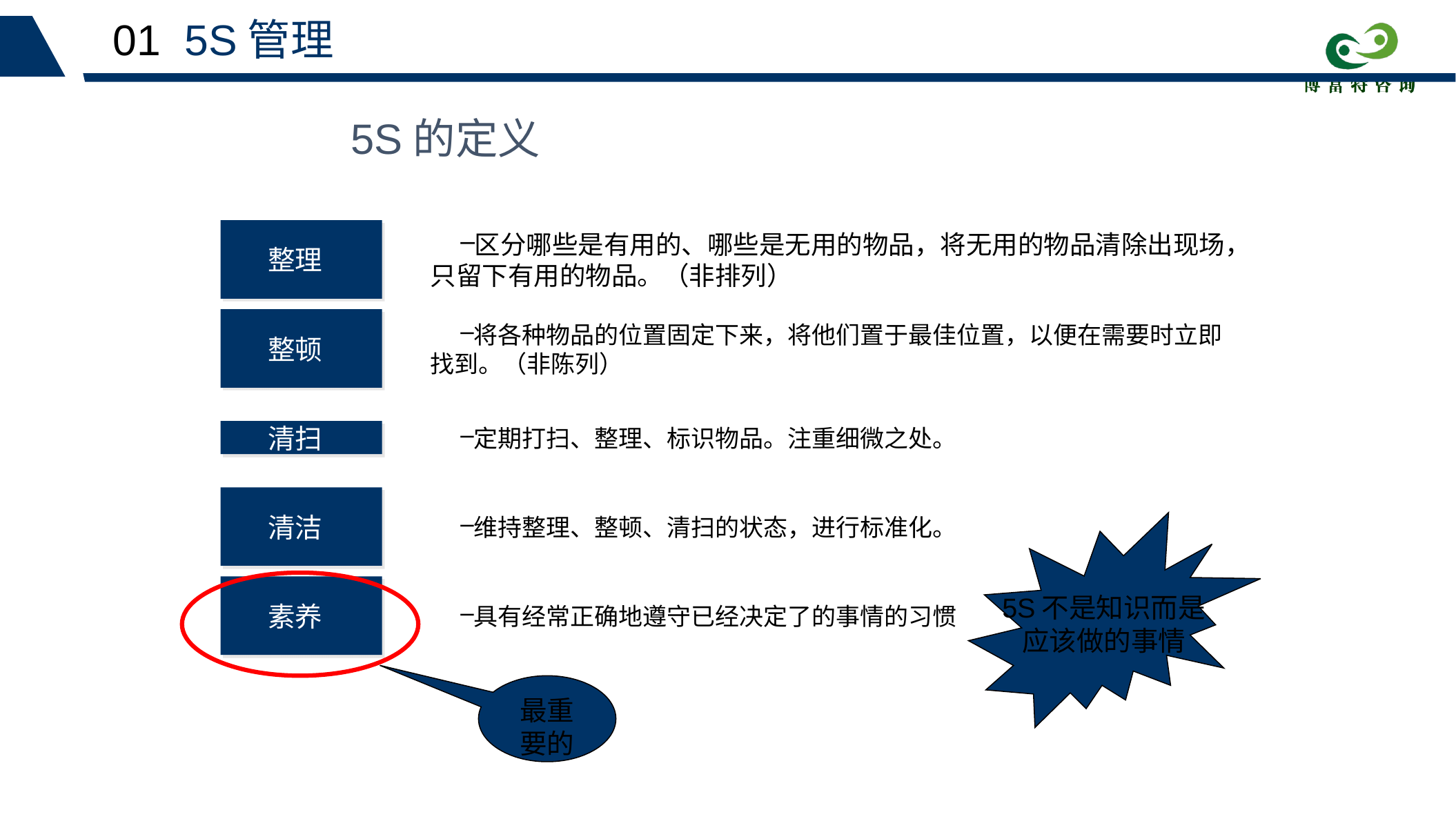

01  5S管理

5S的定义

区分哪些是有用的、哪些是无用的物品，将无用的物品清除出现场，只留下有用的物品。（非排列）
整理

将各种物品的位置固定下来，将他们置于最佳位置，以便在需要时立即找到。（非陈列）
整顿

清扫
定期打扫、整理、标识物品。注重细微之处。

清洁
维持整理、整顿、清扫的状态，进行标准化。
5S不是知识而是
应该做的事情

素养
具有经常正确地遵守已经决定了的事情的习惯
最重要的